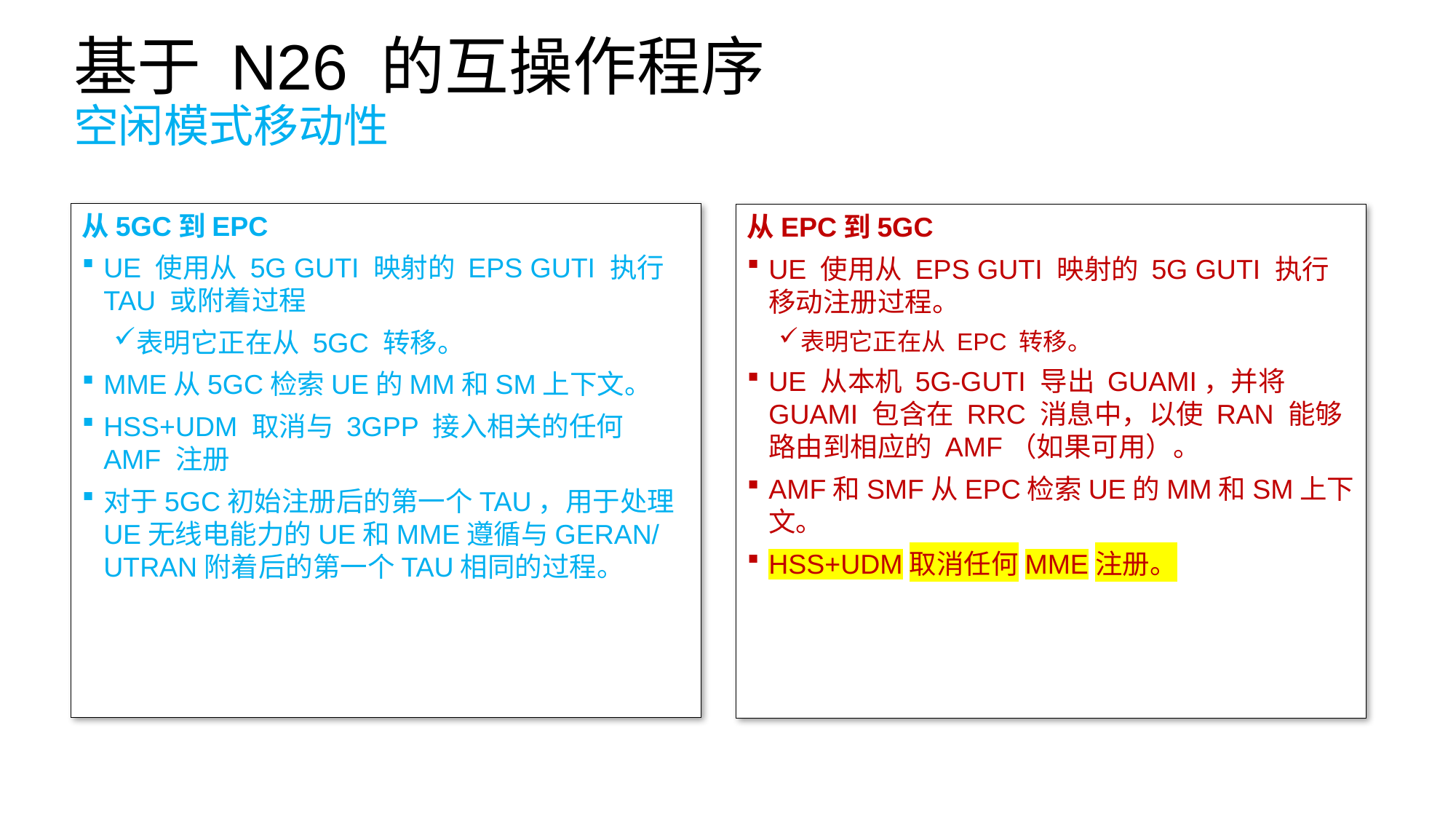

# 基于 N26 的互操作程序 空闲模式移动性
从5GC到EPC
UE 使用从 5G GUTI 映射的 EPS GUTI 执行 TAU 或附着过程
表明它正在从 5GC 转移。
MME从5GC检索UE的MM和SM上下文。
HSS+UDM 取消与 3GPP 接入相关的任何 AMF 注册
对于5GC初始注册后的第一个TAU，用于处理UE无线电能力的UE和MME遵循与GERAN/UTRAN附着后的第一个TAU相同的过程。
从EPC到5GC
UE 使用从 EPS GUTI 映射的 5G GUTI 执行移动注册过程。
表明它正在从 EPC 转移。
UE 从本机 5G-GUTI 导出 GUAMI，并将 GUAMI 包含在 RRC 消息中，以使 RAN 能够路由到相应的 AMF（如果可用）。
AMF和SMF从EPC检索UE的MM和SM上下文。
HSS+UDM取消任何MME注册。